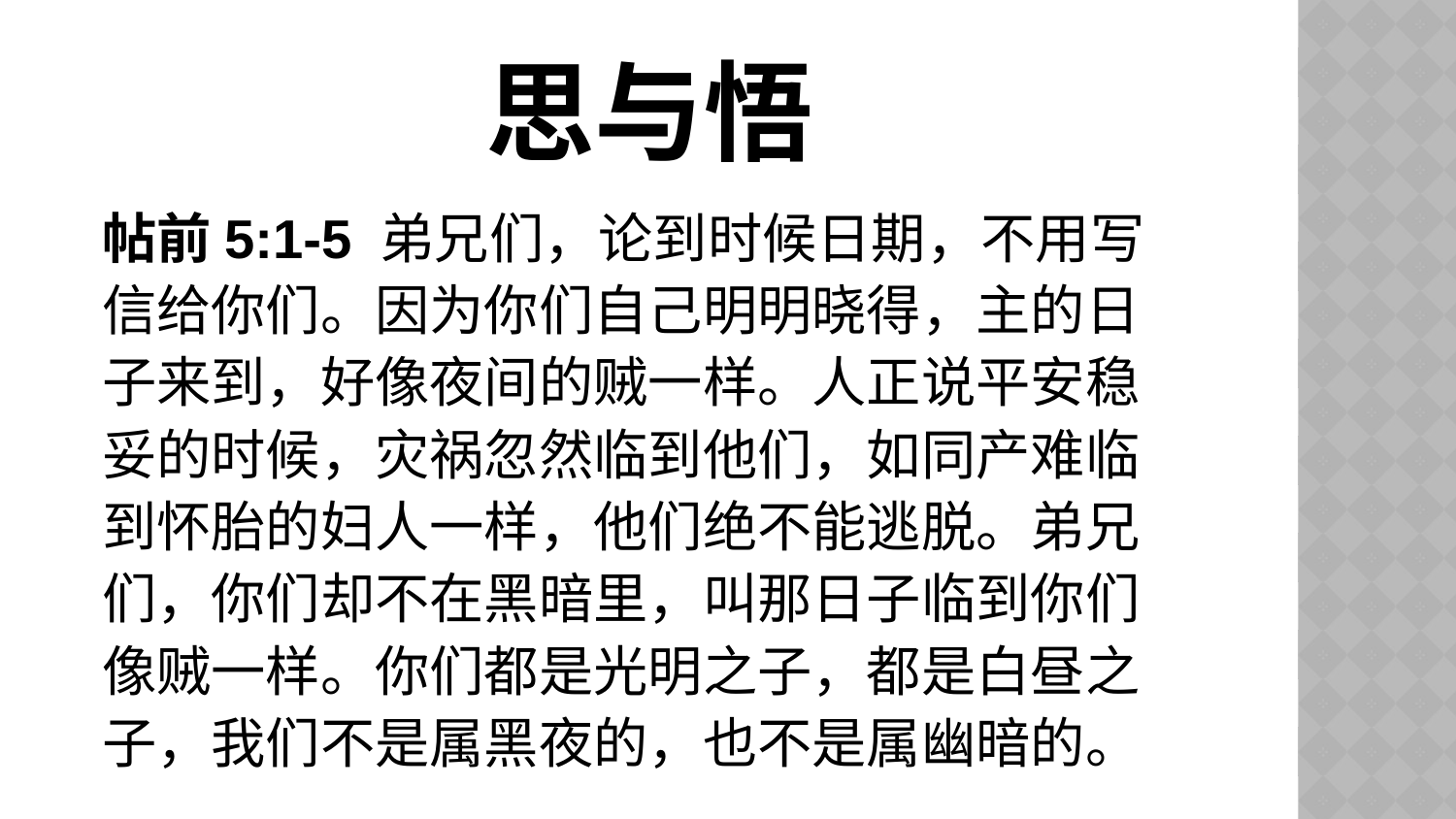

# 思与悟
帖前5:1-5 弟兄们，论到时候日期，不用写信给你们。因为你们自己明明晓得，主的日子来到，好像夜间的贼一样。人正说平安稳妥的时候，灾祸忽然临到他们，如同产难临到怀胎的妇人一样，他们绝不能逃脱。弟兄们，你们却不在黑暗里，叫那日子临到你们像贼一样。你们都是光明之子，都是白昼之子，我们不是属黑夜的，也不是属幽暗的。